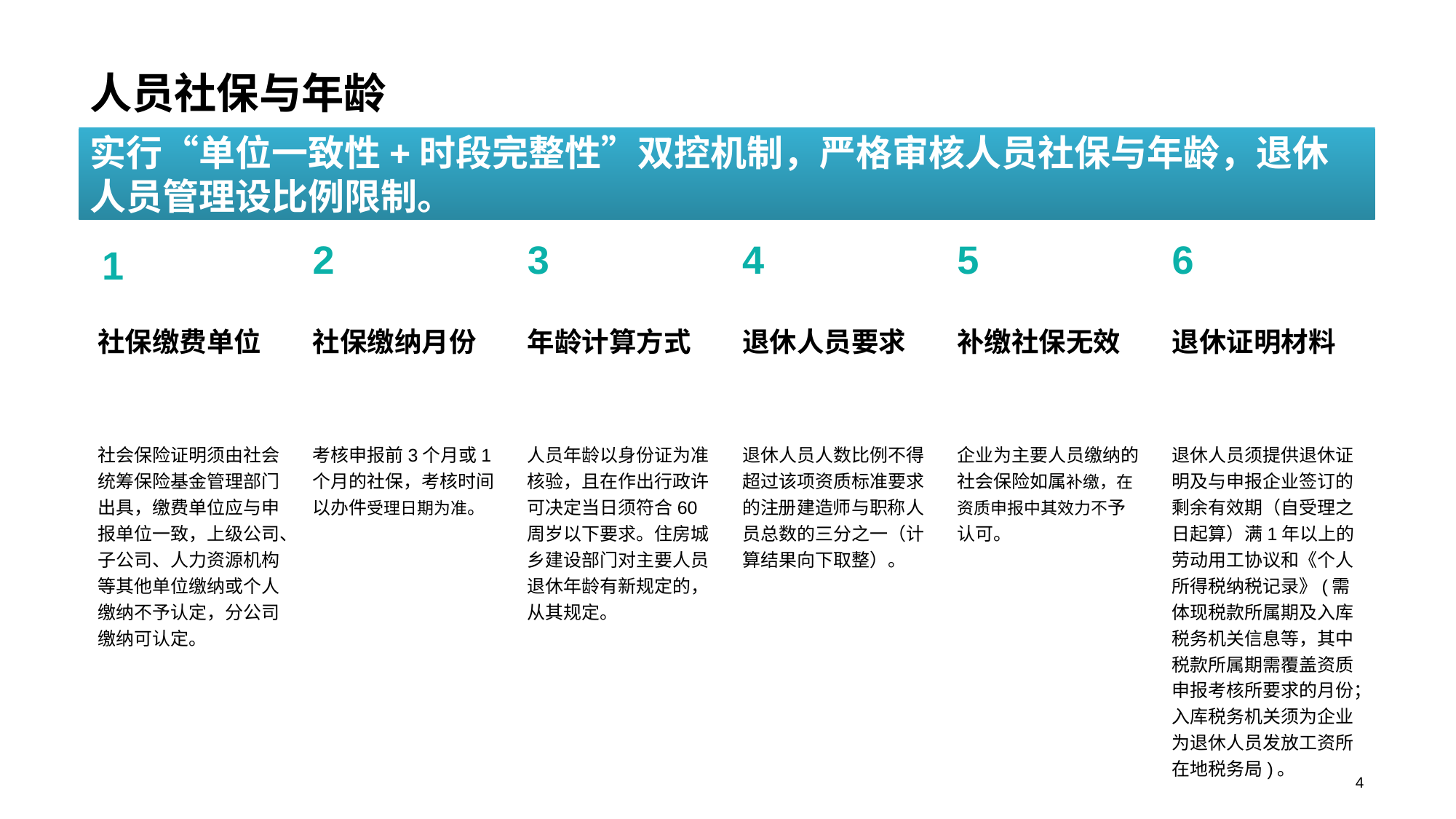

人员社保与年龄
实行“单位一致性+时段完整性”双控机制，严格审核人员社保与年龄，退休人员管理设比例限制。
2
社保缴纳月份
考核申报前3个月或1个月的社保，考核时间以办件受理日期为准。
3
年龄计算方式
人员年龄以身份证为准核验，且在作出行政许可决定当日须符合60周岁以下要求。住房城乡建设部门对主要人员退休年龄有新规定的，从其规定。
4
退休人员要求
退休人员人数比例不得超过该项资质标准要求的注册建造师与职称人员总数的三分之一（计算结果向下取整）。
5
补缴社保无效
企业为主要人员缴纳的社会保险如属补缴，在资质申报中其效力不予认可。
6
退休证明材料
退休人员须提供退休证明及与申报企业签订的剩余有效期（自受理之日起算）满1年以上的劳动用工协议和《个人所得税纳税记录》(需体现税款所属期及入库税务机关信息等，其中税款所属期需覆盖资质申报考核所要求的月份；入库税务机关须为企业为退休人员发放工资所在地税务局)。
1
社保缴费单位
社会保险证明须由社会统筹保险基金管理部门出具，缴费单位应与申报单位一致，上级公司、子公司、人力资源机构等其他单位缴纳或个人缴纳不予认定，分公司缴纳可认定。

4